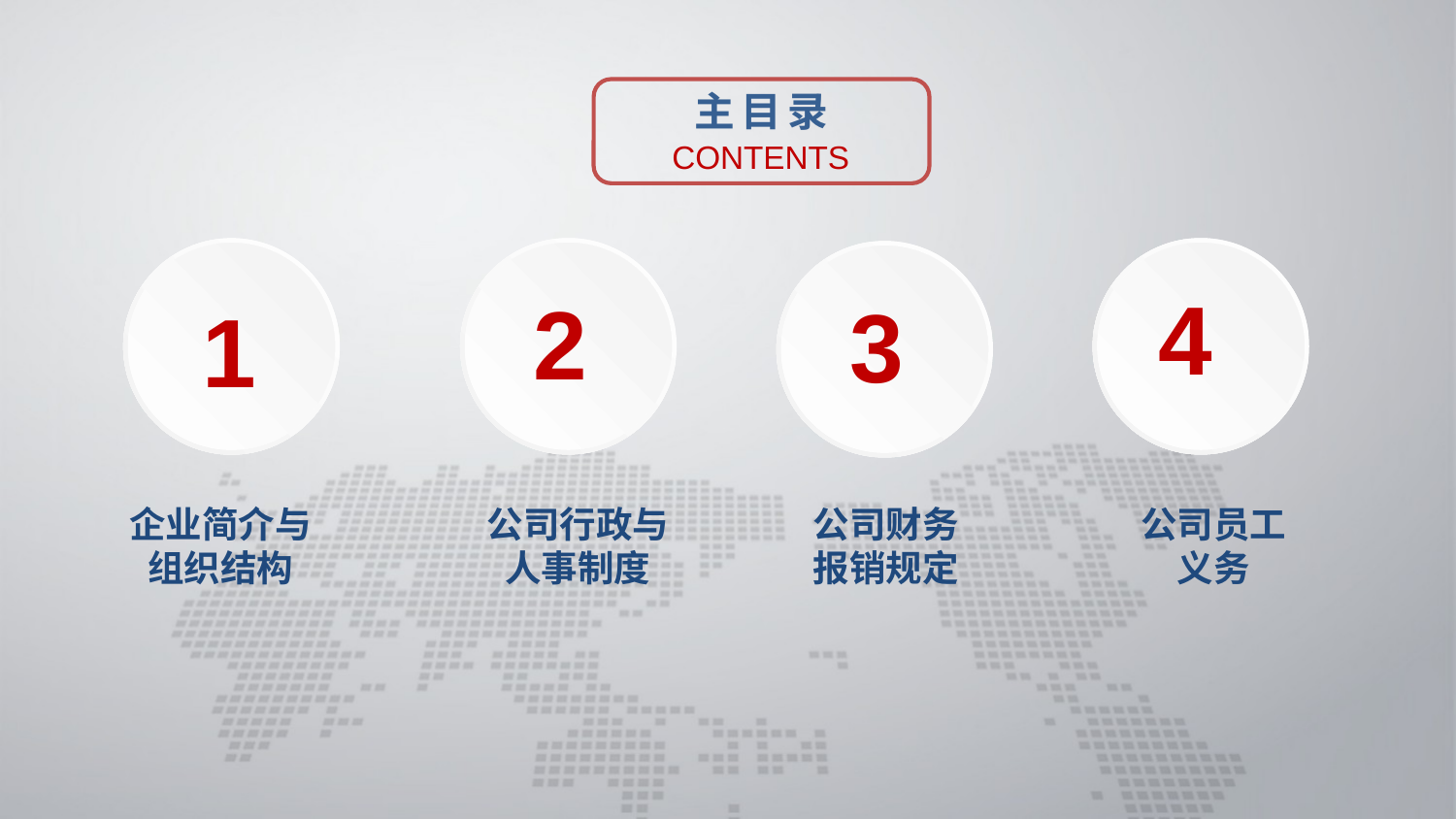

主目录

CONTENTS

2

4

1

3
公司行政与人事制度
企业简介与组织结构
公司财务报销规定
公司员工义务
延时符